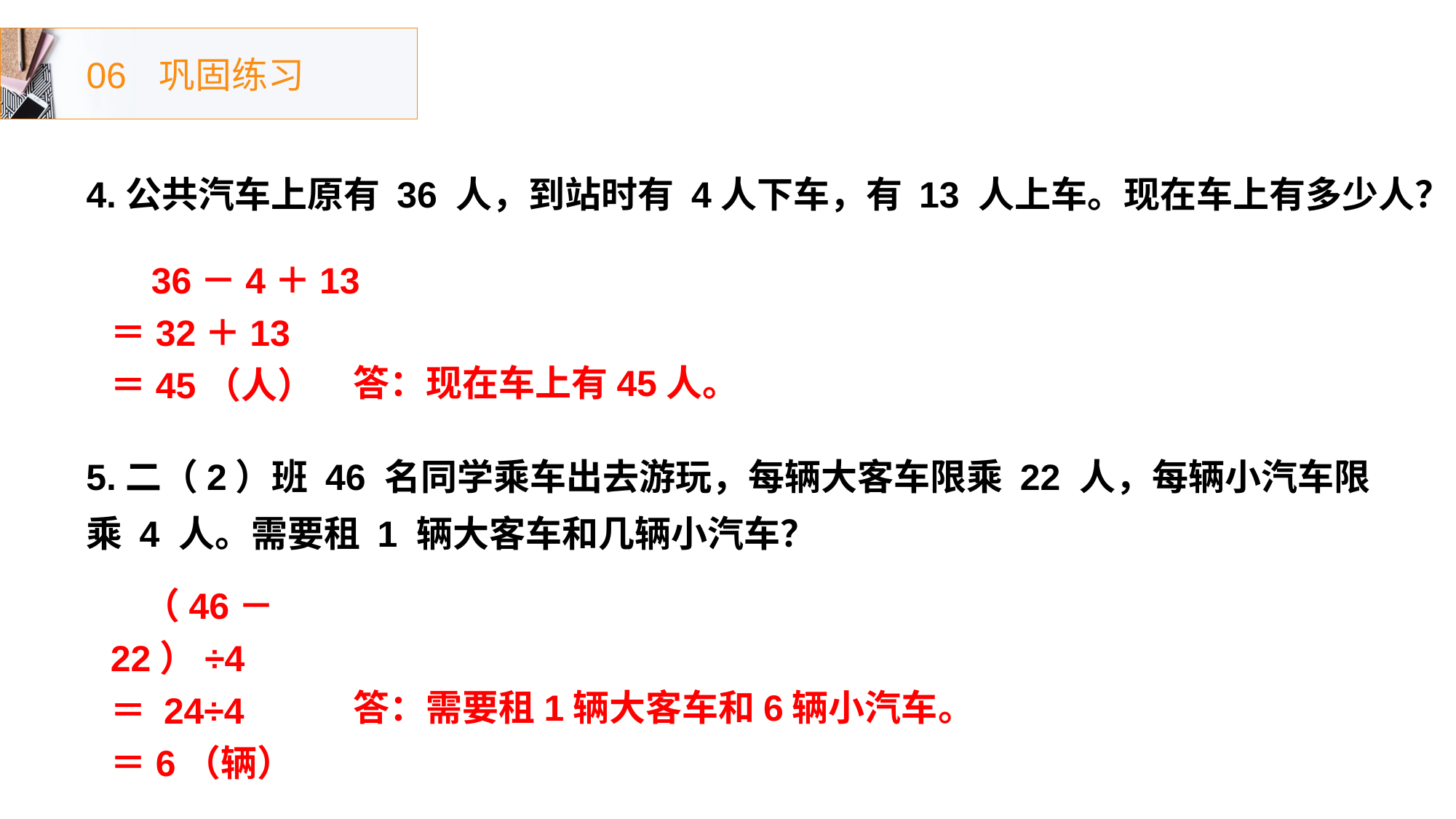

06
巩固练习
4.公共汽车上原有 36 人，到站时有 4人下车，有 13 人上车。现在车上有多少人？
    36－4＋13
＝32＋13
＝45（人）
答：现在车上有45人。
5.二（2）班 46 名同学乘车出去游玩，每辆大客车限乘 22 人，每辆小汽车限乘 4 人。需要租 1 辆大客车和几辆小汽车？
   （46－22）÷4
＝ 24÷4
＝6（辆）
答：需要租1辆大客车和6辆小汽车。